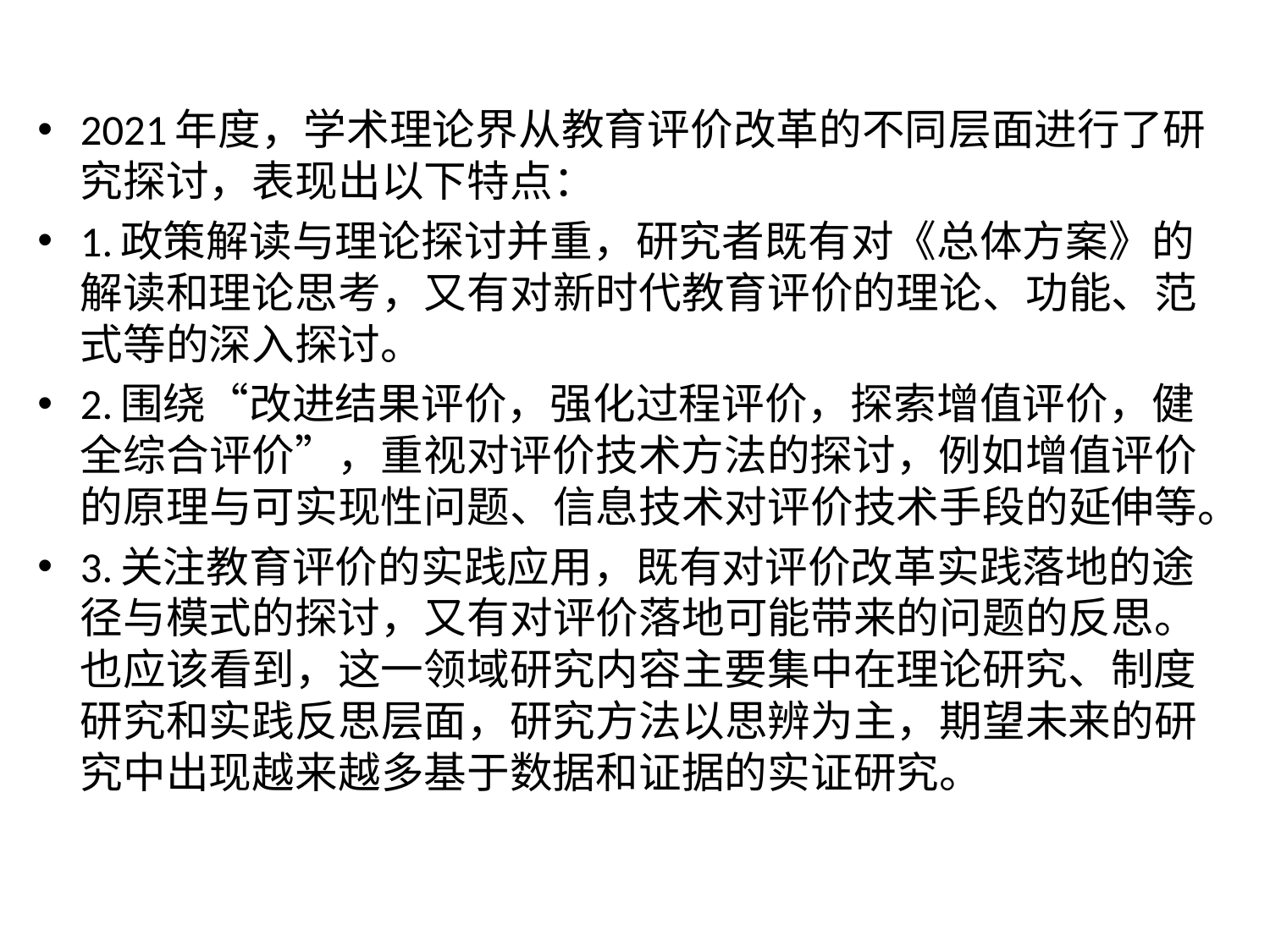

2021年度，学术理论界从教育评价改革的不同层面进行了研究探讨，表现出以下特点：
1.政策解读与理论探讨并重，研究者既有对《总体方案》的解读和理论思考，又有对新时代教育评价的理论、功能、范式等的深入探讨。
2.围绕“改进结果评价，强化过程评价，探索增值评价，健全综合评价”，重视对评价技术方法的探讨，例如增值评价的原理与可实现性问题、信息技术对评价技术手段的延伸等。
3.关注教育评价的实践应用，既有对评价改革实践落地的途径与模式的探讨，又有对评价落地可能带来的问题的反思。也应该看到，这一领域研究内容主要集中在理论研究、制度研究和实践反思层面，研究方法以思辨为主，期望未来的研究中出现越来越多基于数据和证据的实证研究。